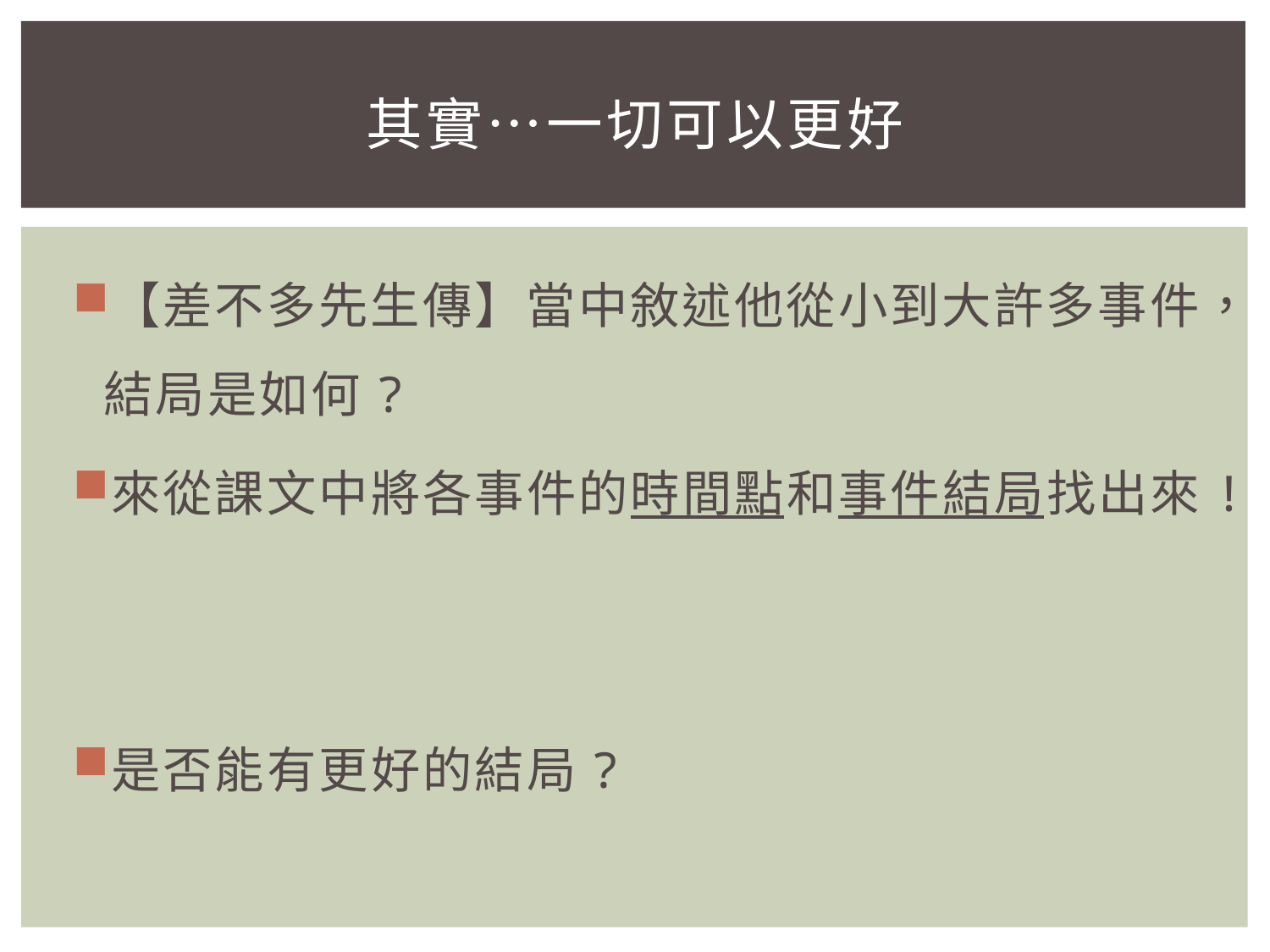

# 其實…一切可以更好
【差不多先生傳】當中敘述他從小到大許多事件，結局是如何?
來從課文中將各事件的時間點和事件結局找出來!
是否能有更好的結局?